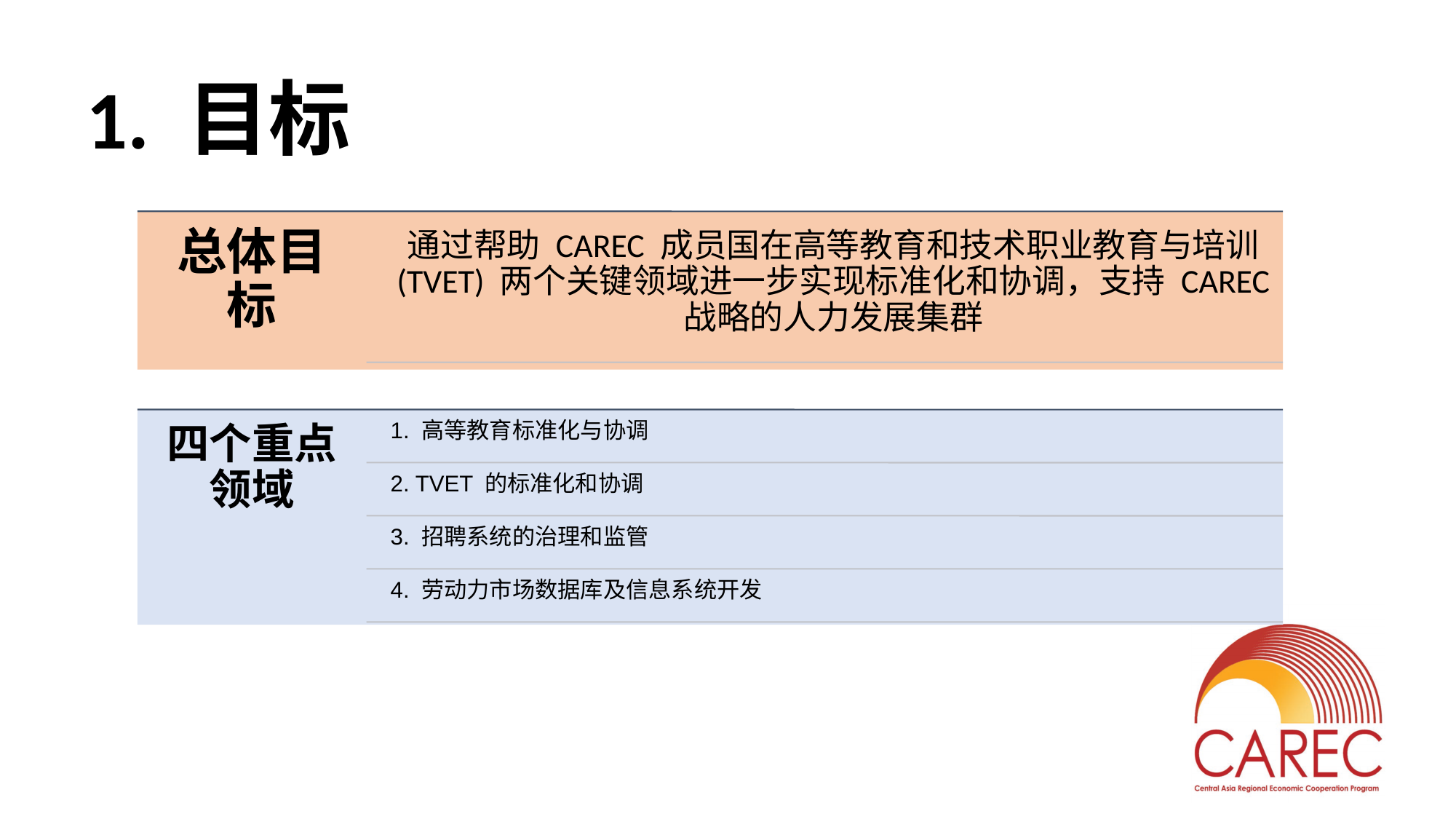

# 1. 目标
总体目标
通过帮助 CAREC 成员国在高等教育和技术职业教育与培训 (TVET) 两个关键领域进一步实现标准化和协调，支持 CAREC 战略的人力发展集群
四个重点领域
1. 高等教育标准化与协调
2. TVET 的标准化和协调
3. 招聘系统的治理和监管
4. 劳动力市场数据库及信息系统开发